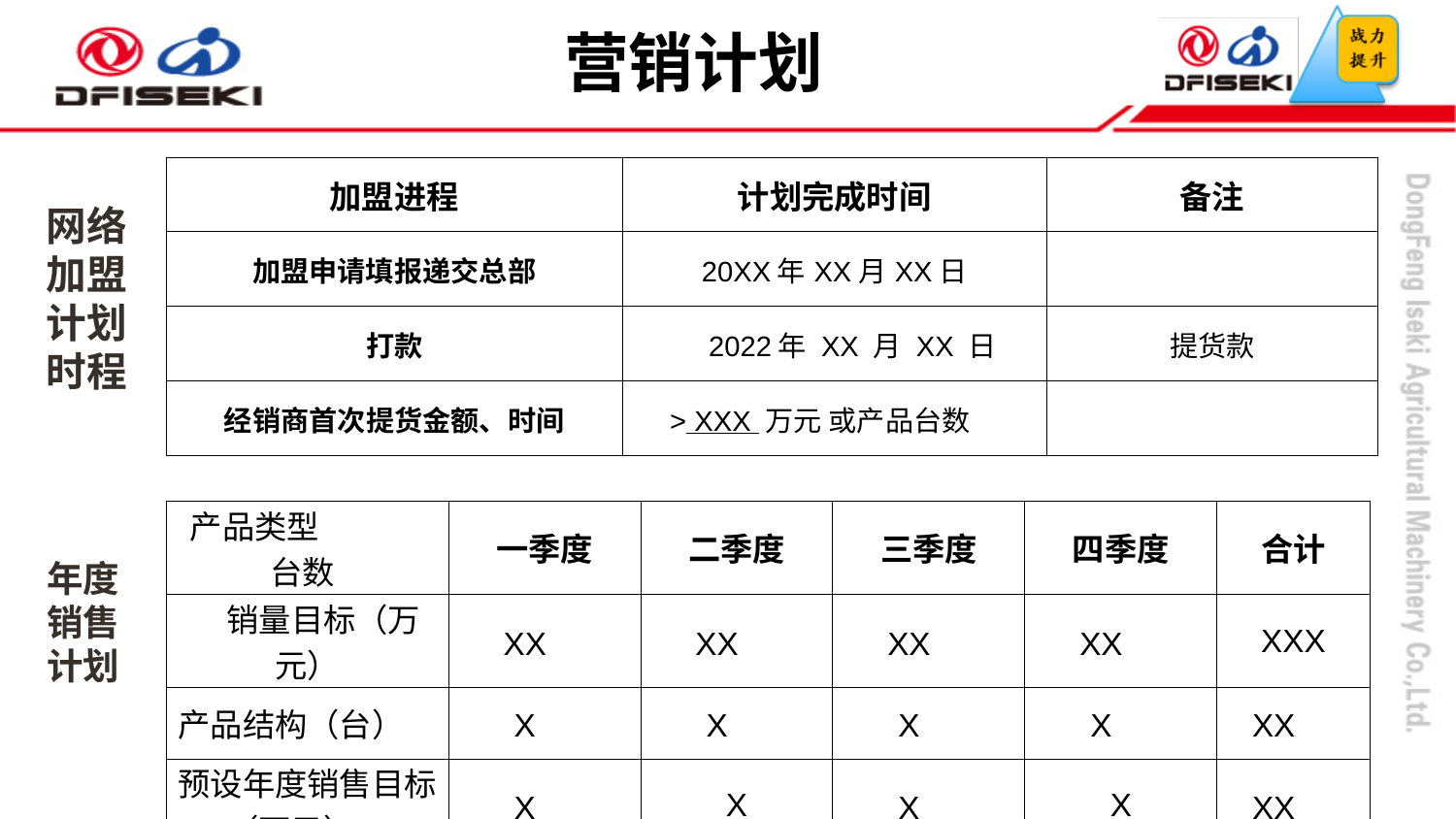

营销计划
| 加盟进程 | 计划完成时间 | 备注 |
| --- | --- | --- |
| 加盟申请填报递交总部 | 20XX年XX月XX日 |  |
| 打款 | 2022年 XX 月 XX 日 | 提货款 |
| 经销商首次提货金额、时间 | > XXX 万元 或产品台数 |  |
网络加盟计划时程
| 产品类型 台数 | 一季度 | 二季度 | 三季度 | 四季度 | 合计 |
| --- | --- | --- | --- | --- | --- |
| 销量目标（万元） | XX | XX | XX | XX | XXX |
| 产品结构（台） | X | X | X | X | XX |
| 预设年度销售目标（万元） | X | X | X | X | XX |
年度销售计划
9